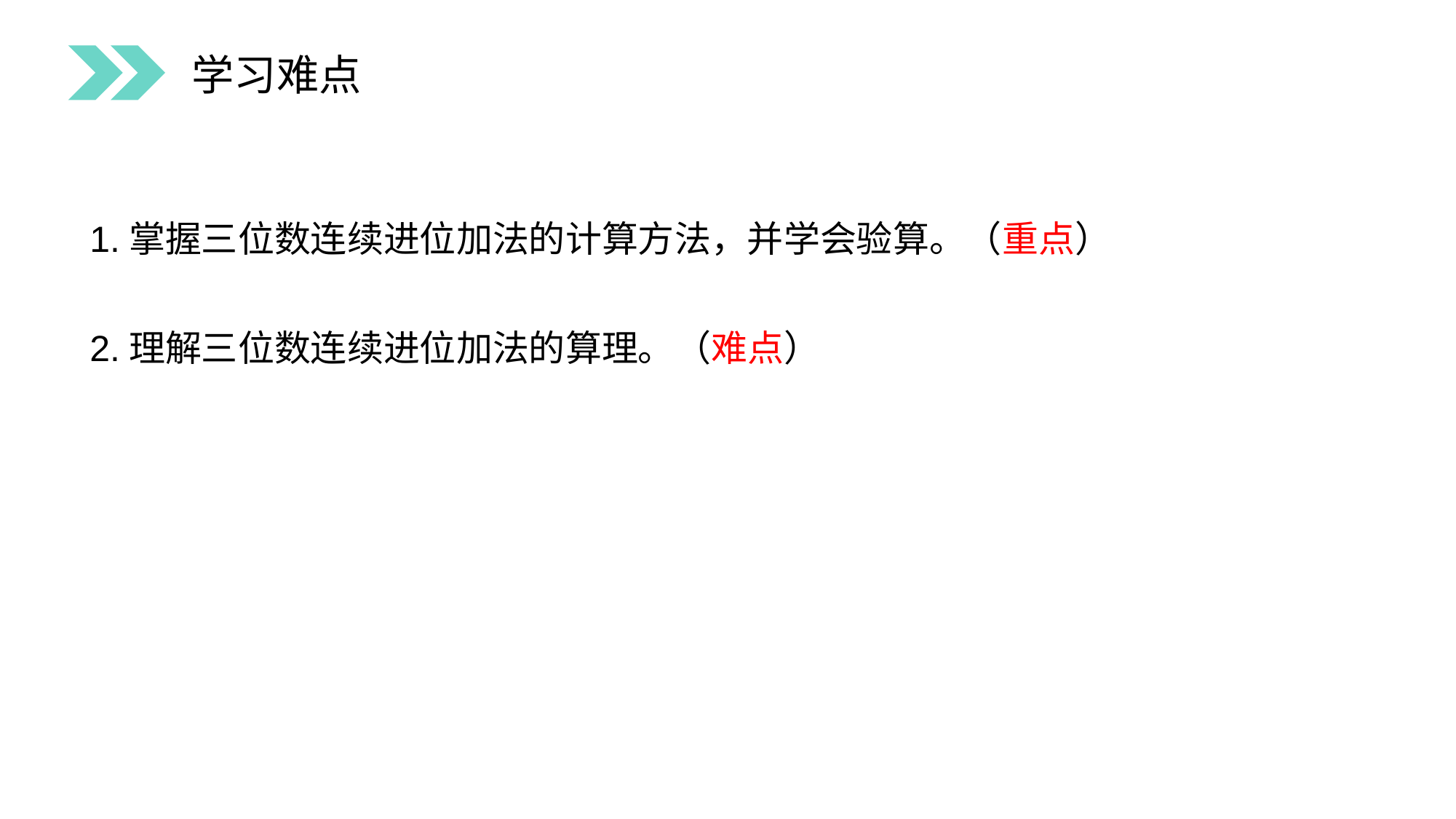

学习难点
1.掌握三位数连续进位加法的计算方法，并学会验算。（重点）
2.理解三位数连续进位加法的算理。（难点）